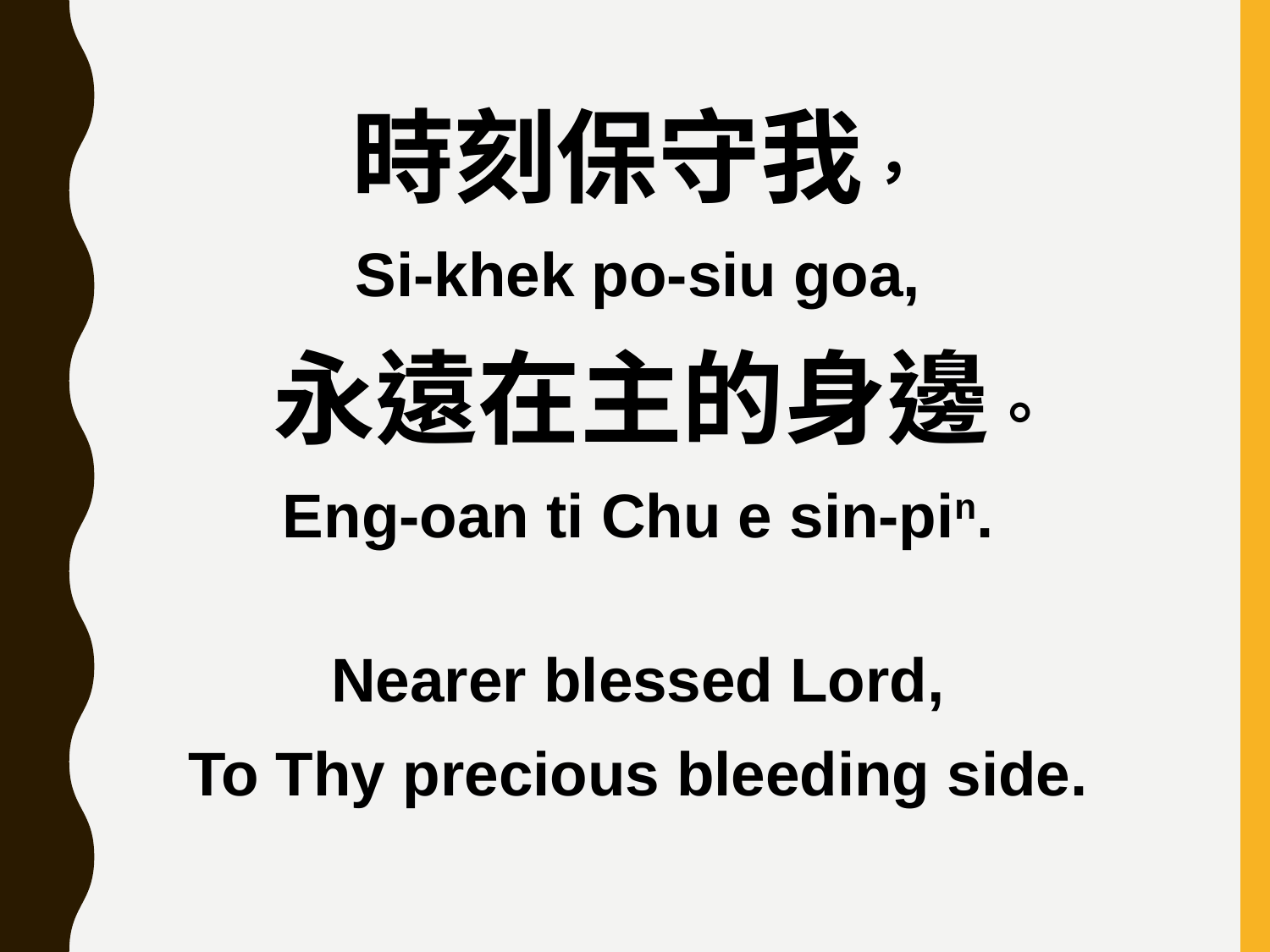

時刻保守我，
Si-khek po-siu goa,
 永遠在主的身邊。
Eng-oan ti Chu e sin-pin.

Nearer blessed Lord,
To Thy precious bleeding side.